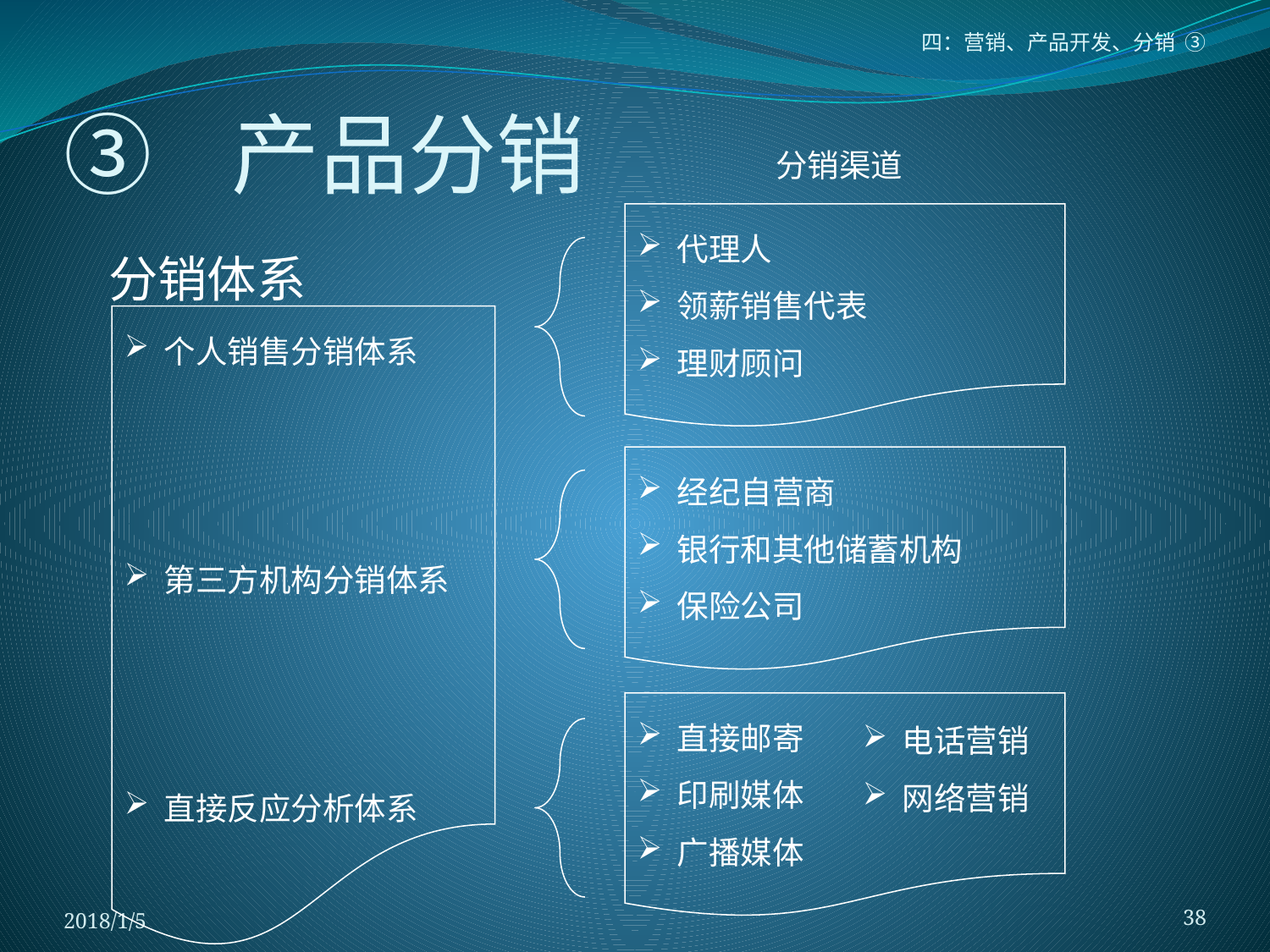

四：营销、产品开发、分销  ③
# ③   产品分销
分销渠道
代理人
领薪销售代表
理财顾问
分销体系

个人销售分销体系

第三方机构分销体系

直接反应分析体系

经纪自营商
银行和其他储蓄机构
保险公司

直接邮寄
印刷媒体
广播媒体
电话营销
网络营销

2018/1/5
38